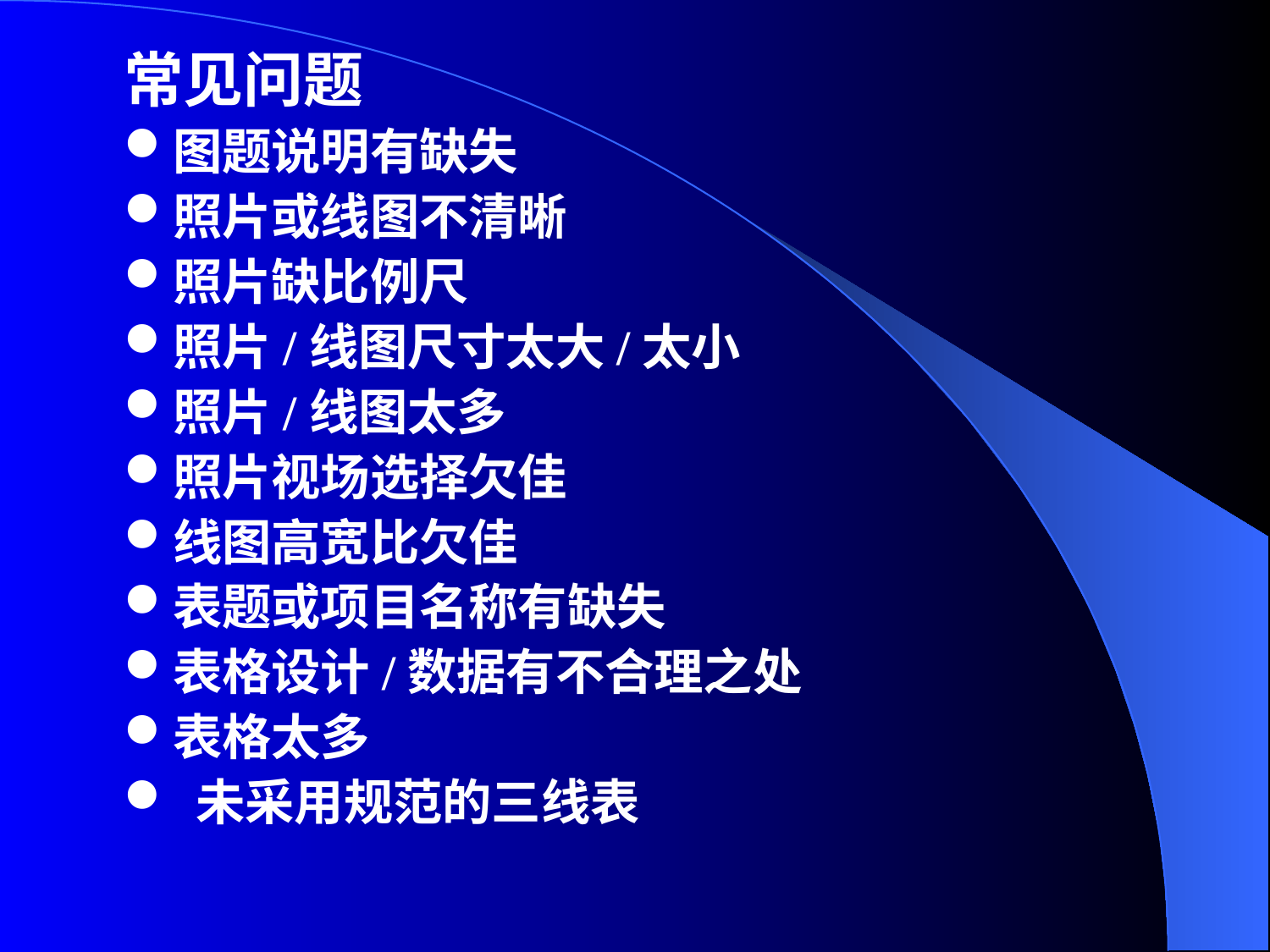

常见问题
图题说明有缺失
照片或线图不清晰
照片缺比例尺
照片/线图尺寸太大/太小
照片/线图太多
照片视场选择欠佳
线图高宽比欠佳
表题或项目名称有缺失
表格设计/数据有不合理之处
表格太多
 未采用规范的三线表